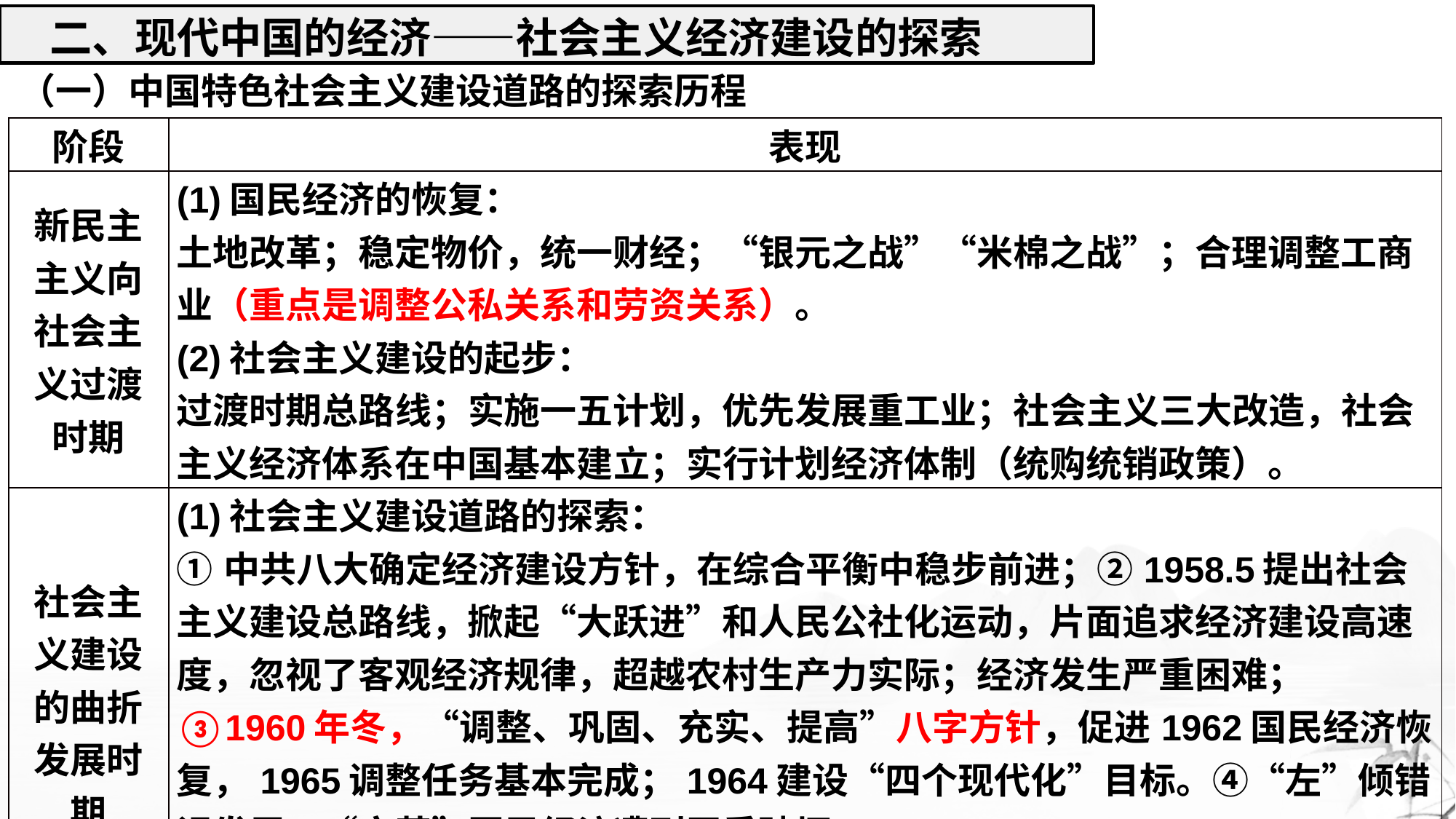

二、现代中国的经济——社会主义经济建设的探索
（一）中国特色社会主义建设道路的探索历程
| 阶段 | 表现 |
| --- | --- |
| 新民主主义向社会主义过渡时期 | (1)国民经济的恢复： 土地改革；稳定物价，统一财经；“银元之战”“米棉之战”；合理调整工商业（重点是调整公私关系和劳资关系）。 (2)社会主义建设的起步： 过渡时期总路线；实施一五计划，优先发展重工业；社会主义三大改造，社会主义经济体系在中国基本建立；实行计划经济体制（统购统销政策）。 |
| 社会主义建设的曲折发展时期 | (1)社会主义建设道路的探索： ①中共八大确定经济建设方针，在综合平衡中稳步前进；②1958.5提出社会主义建设总路线，掀起“大跃进”和人民公社化运动，片面追求经济建设高速度，忽视了客观经济规律，超越农村生产力实际；经济发生严重困难； ③1960年冬，“调整、巩固、充实、提高”八字方针，促进1962国民经济恢复，1965调整任务基本完成；1964建设“四个现代化”目标。④“左”倾错误发展，“文革”国民经济遭到严重破坏。 (2)生活水平：物资匮乏，生活必需品凭票证计划供应。生活水平差距不大，但总体比较低。 |